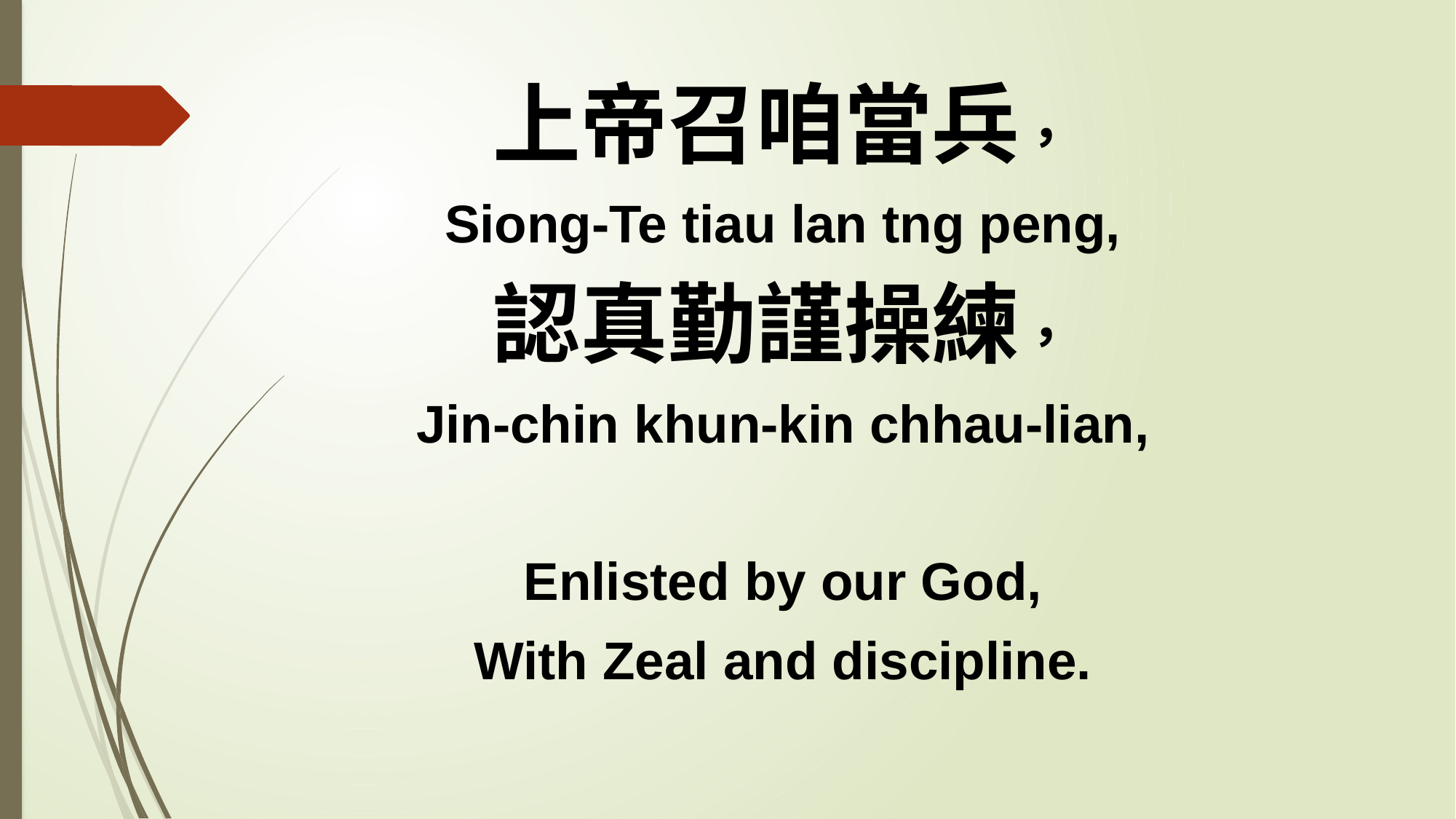

上帝召咱當兵，
Siong-Te tiau lan tng peng,
認真勤謹操練，
Jin-chin khun-kin chhau-lian,

Enlisted by our God,
With Zeal and discipline.